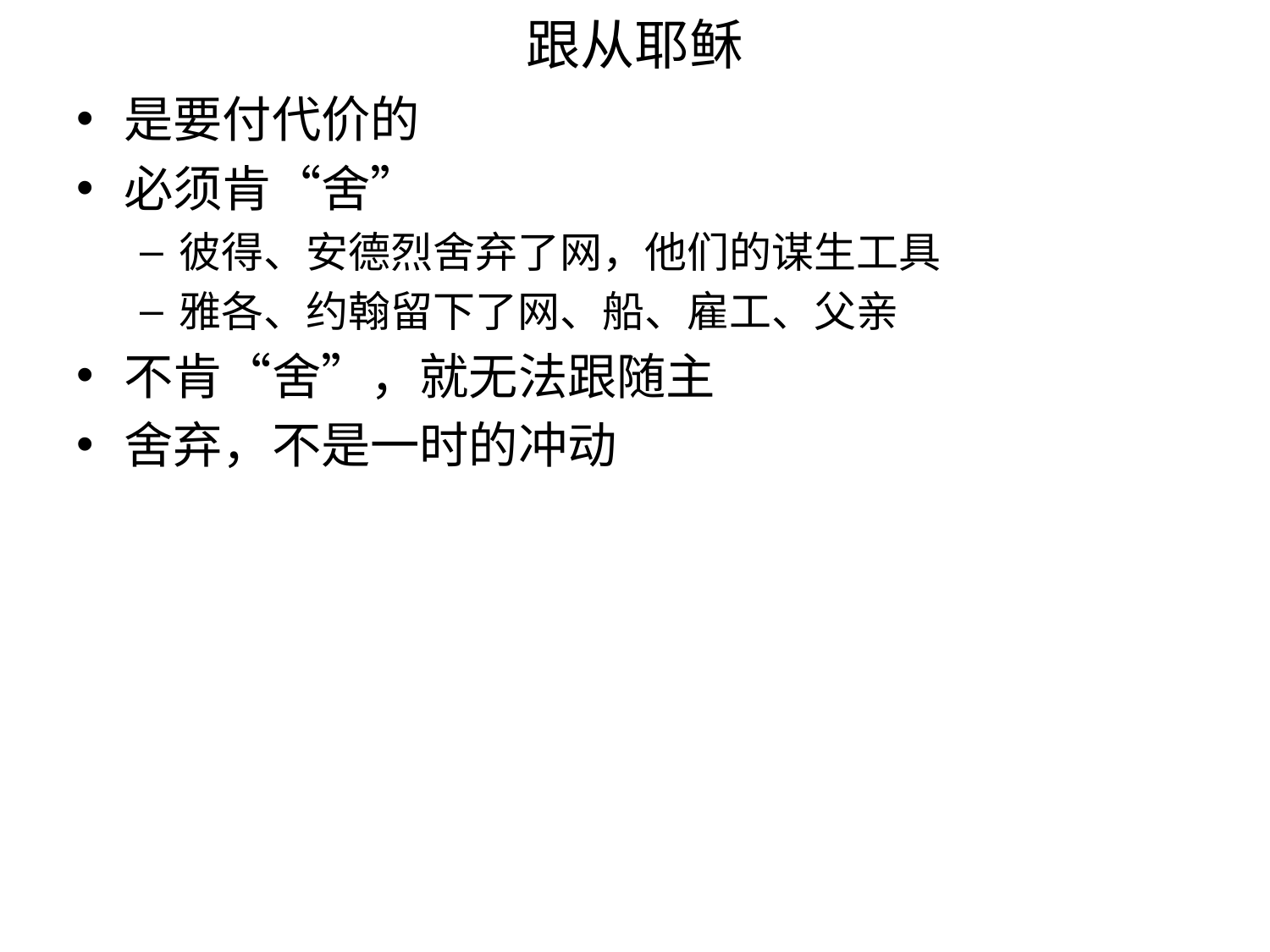

# 跟从耶稣
是要付代价的
必须肯“舍”
彼得、安德烈舍弃了网，他们的谋生工具
雅各、约翰留下了网、船、雇工、父亲
不肯“舍”，就无法跟随主
舍弃，不是一时的冲动